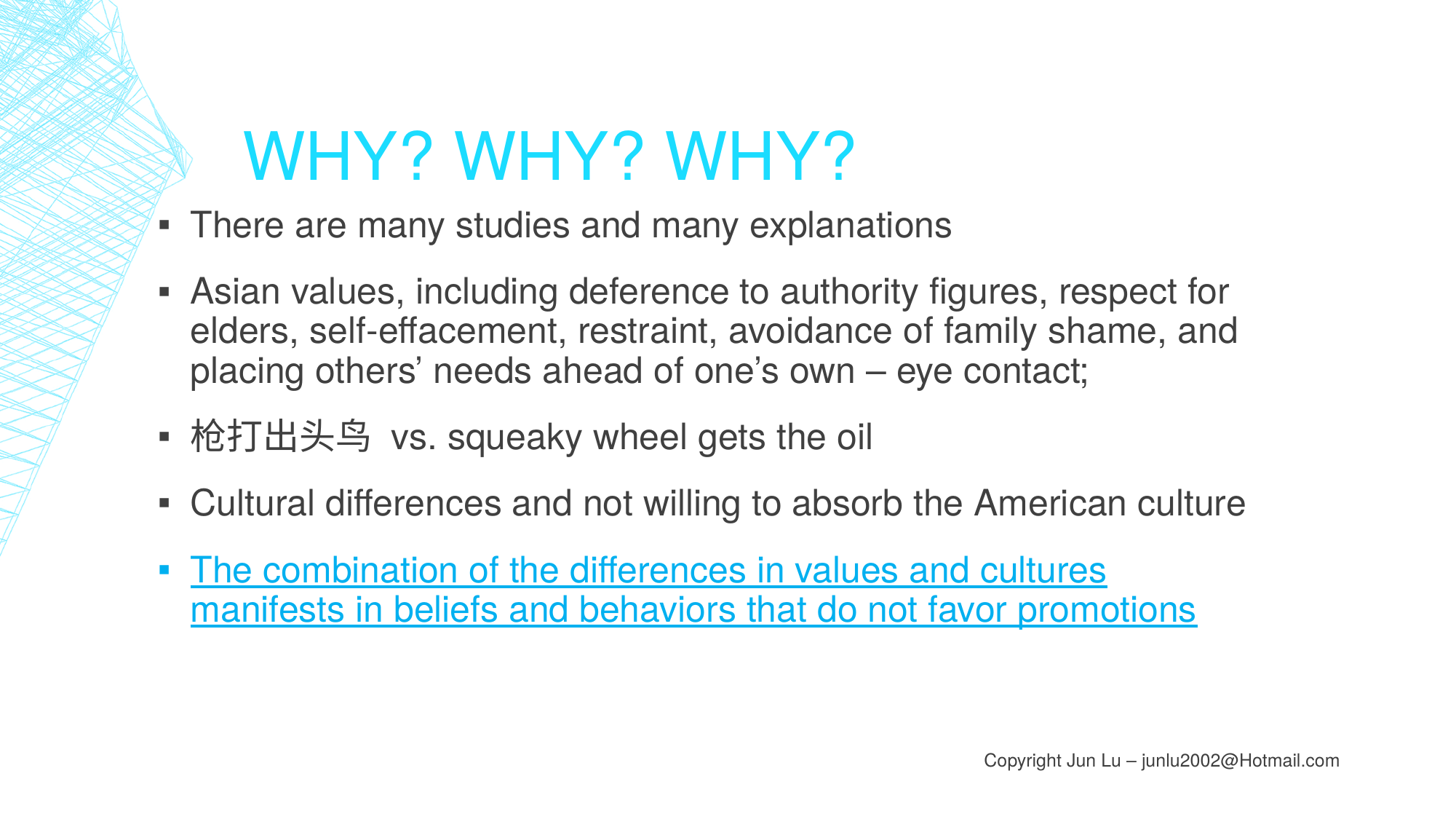

# WHY? WHY? WHY?
There are many studies and many explanations
Asian values, including deference to authority figures, respect for elders, self-effacement, restraint, avoidance of family shame, and placing others’ needs ahead of one’s own – eye contact;
枪打出头鸟 vs. squeaky wheel gets the oil
Cultural differences and not willing to absorb the American culture
The combination of the differences in values and cultures manifests in beliefs and behaviors that do not favor promotions
Copyright Jun Lu – junlu2002@Hotmail.com